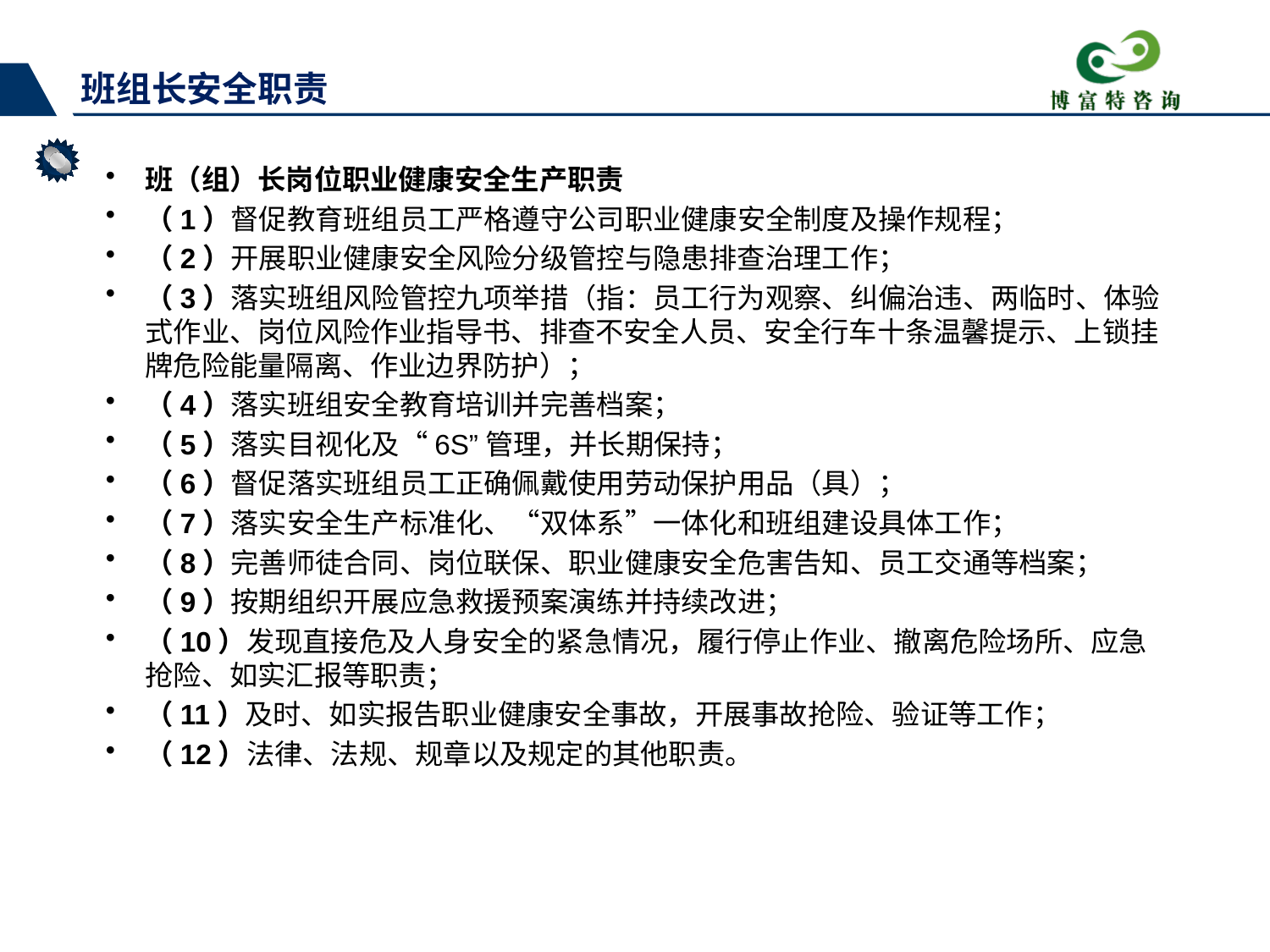

班组长安全职责

班（组）长岗位职业健康安全生产职责
（1）督促教育班组员工严格遵守公司职业健康安全制度及操作规程；
（2）开展职业健康安全风险分级管控与隐患排查治理工作；
（3）落实班组风险管控九项举措（指：员工行为观察、纠偏治违、两临时、体验式作业、岗位风险作业指导书、排查不安全人员、安全行车十条温馨提示、上锁挂牌危险能量隔离、作业边界防护）；
（4）落实班组安全教育培训并完善档案；
（5）落实目视化及“6S”管理，并长期保持；
（6）督促落实班组员工正确佩戴使用劳动保护用品（具）；
（7）落实安全生产标准化、“双体系”一体化和班组建设具体工作；
（8）完善师徒合同、岗位联保、职业健康安全危害告知、员工交通等档案；
（9）按期组织开展应急救援预案演练并持续改进；
（10）发现直接危及人身安全的紧急情况，履行停止作业、撤离危险场所、应急抢险、如实汇报等职责；
（11）及时、如实报告职业健康安全事故，开展事故抢险、验证等工作；
（12）法律、法规、规章以及规定的其他职责。